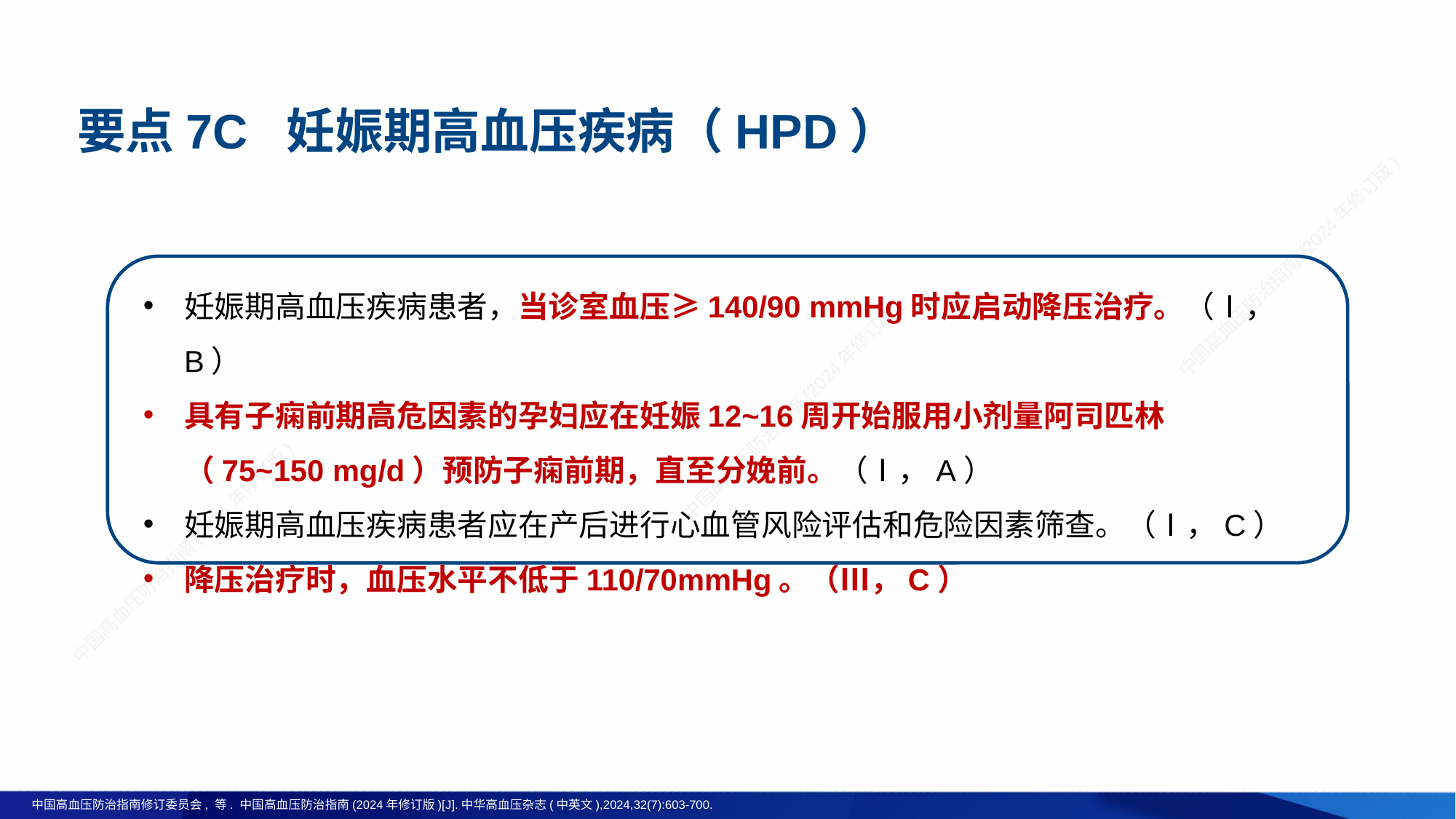

# 要点7C  妊娠期高血压疾病（HPD）

妊娠期高血压疾病患者，当诊室血压≥140/90 mmHg时应启动降压治疗。（Ⅰ，B）
具有子痫前期高危因素的孕妇应在妊娠12~16周开始服用小剂量阿司匹林（75~150 mg/d）预防子痫前期，直至分娩前。（Ⅰ，A）
妊娠期高血压疾病患者应在产后进行心血管风险评估和危险因素筛查。（Ⅰ，C）
降压治疗时，血压水平不低于110/70mmHg。（Ⅲ，C）